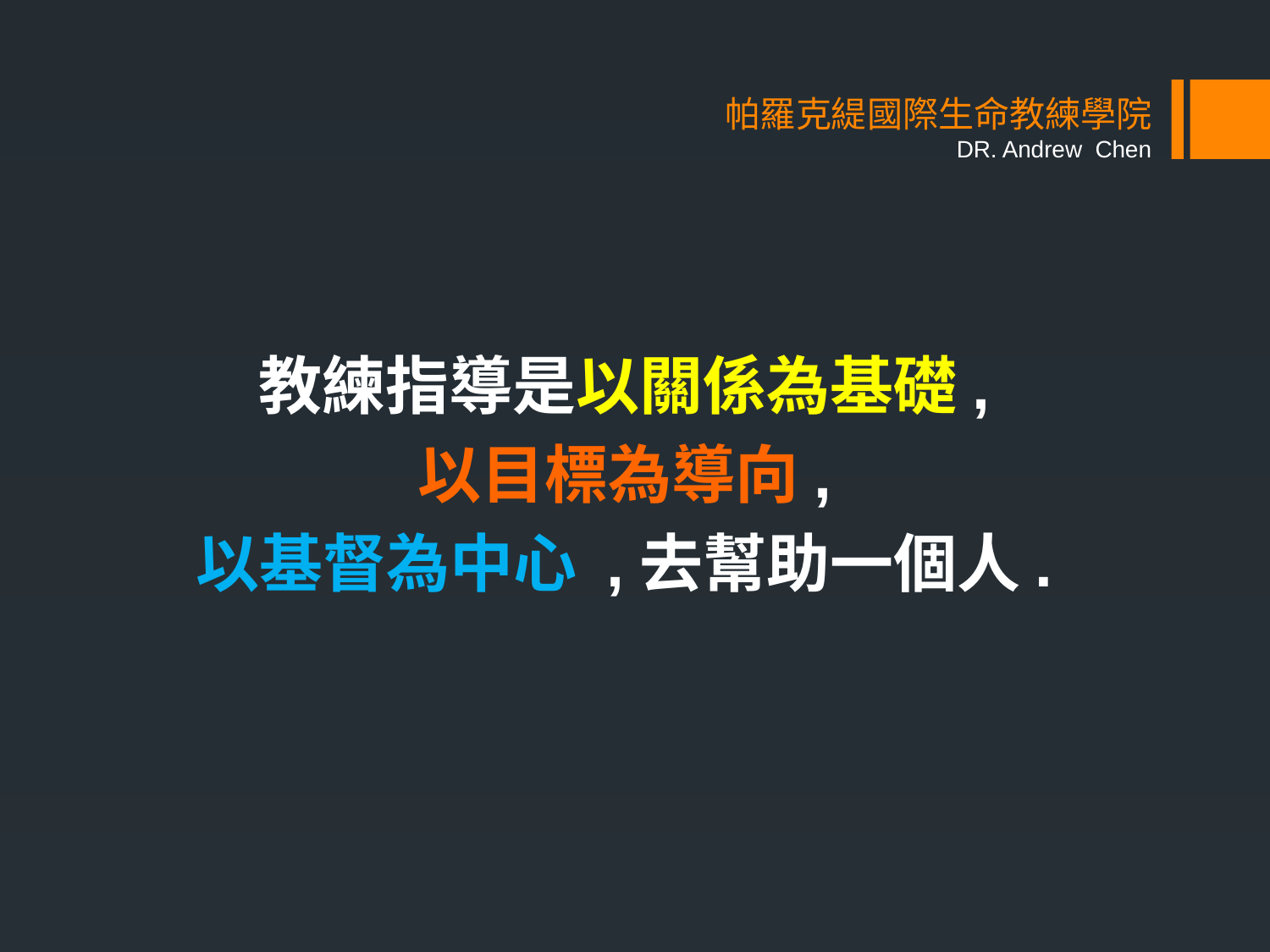

# 帕羅克緹國際生命教練學院 DR. Andrew  Chen

教練指導是以關係為基礎,
以目標為導向,
以基督為中心 ,去幫助一個人.